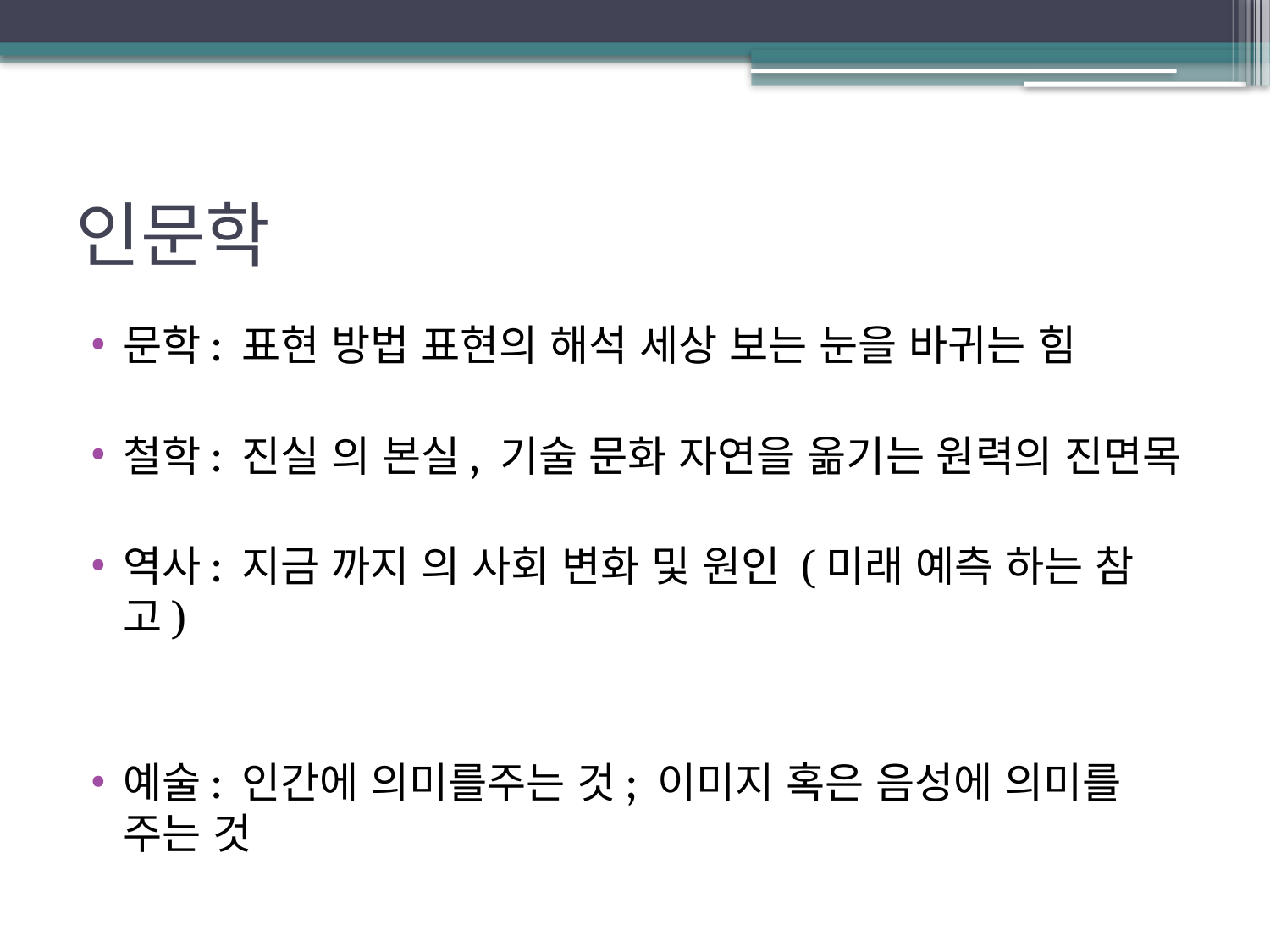

# 인문학
문학: 표현 방법 표현의 해석 세상 보는 눈을 바귀는 힘

철학: 진실 의 본실, 기술 문화 자연을 옮기는 원력의 진면목

역사: 지금 까지 의 사회 변화 및 원인 (미래 예측 하는 참고)

예술: 인간에 의미를주는 것; 이미지 혹은 음성에 의미를 주는 것